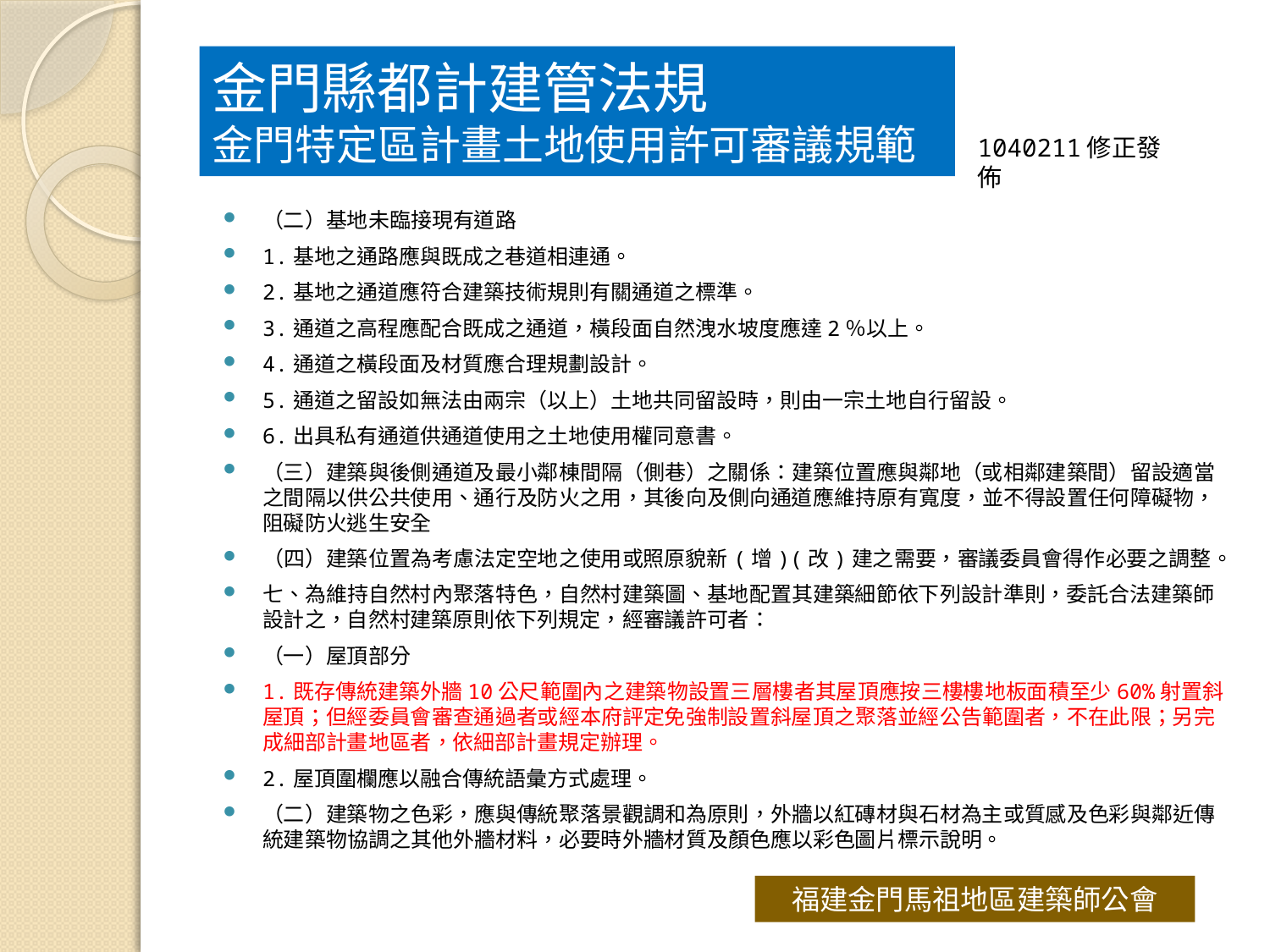

# 金門縣都計建管法規 金門特定區計畫土地使用許可審議規範
1040211修正發佈
（二）基地未臨接現有道路
1.基地之通路應與既成之巷道相連通。
2.基地之通道應符合建築技術規則有關通道之標準。
3.通道之高程應配合既成之通道，橫段面自然洩水坡度應達2％以上。
4.通道之橫段面及材質應合理規劃設計。
5.通道之留設如無法由兩宗（以上）土地共同留設時，則由一宗土地自行留設。
6.出具私有通道供通道使用之土地使用權同意書。
（三）建築與後側通道及最小鄰棟間隔（側巷）之關係：建築位置應與鄰地（或相鄰建築間）留設適當之間隔以供公共使用、通行及防火之用，其後向及側向通道應維持原有寬度，並不得設置任何障礙物，阻礙防火逃生安全
（四）建築位置為考慮法定空地之使用或照原貌新(增)(改)建之需要，審議委員會得作必要之調整。
七、為維持自然村內聚落特色，自然村建築圖、基地配置其建築細節依下列設計準則，委託合法建築師設計之，自然村建築原則依下列規定，經審議許可者：
（一）屋頂部分
1.既存傳統建築外牆10公尺範圍內之建築物設置三層樓者其屋頂應按三樓樓地板面積至少60%射置斜屋頂；但經委員會審查通過者或經本府評定免強制設置斜屋頂之聚落並經公告範圍者，不在此限；另完成細部計畫地區者，依細部計畫規定辦理。
2.屋頂圍欄應以融合傳統語彙方式處理。
（二）建築物之色彩，應與傳統聚落景觀調和為原則，外牆以紅磚材與石材為主或質感及色彩與鄰近傳統建築物協調之其他外牆材料，必要時外牆材質及顏色應以彩色圖片標示說明。
福建金門馬祖地區建築師公會